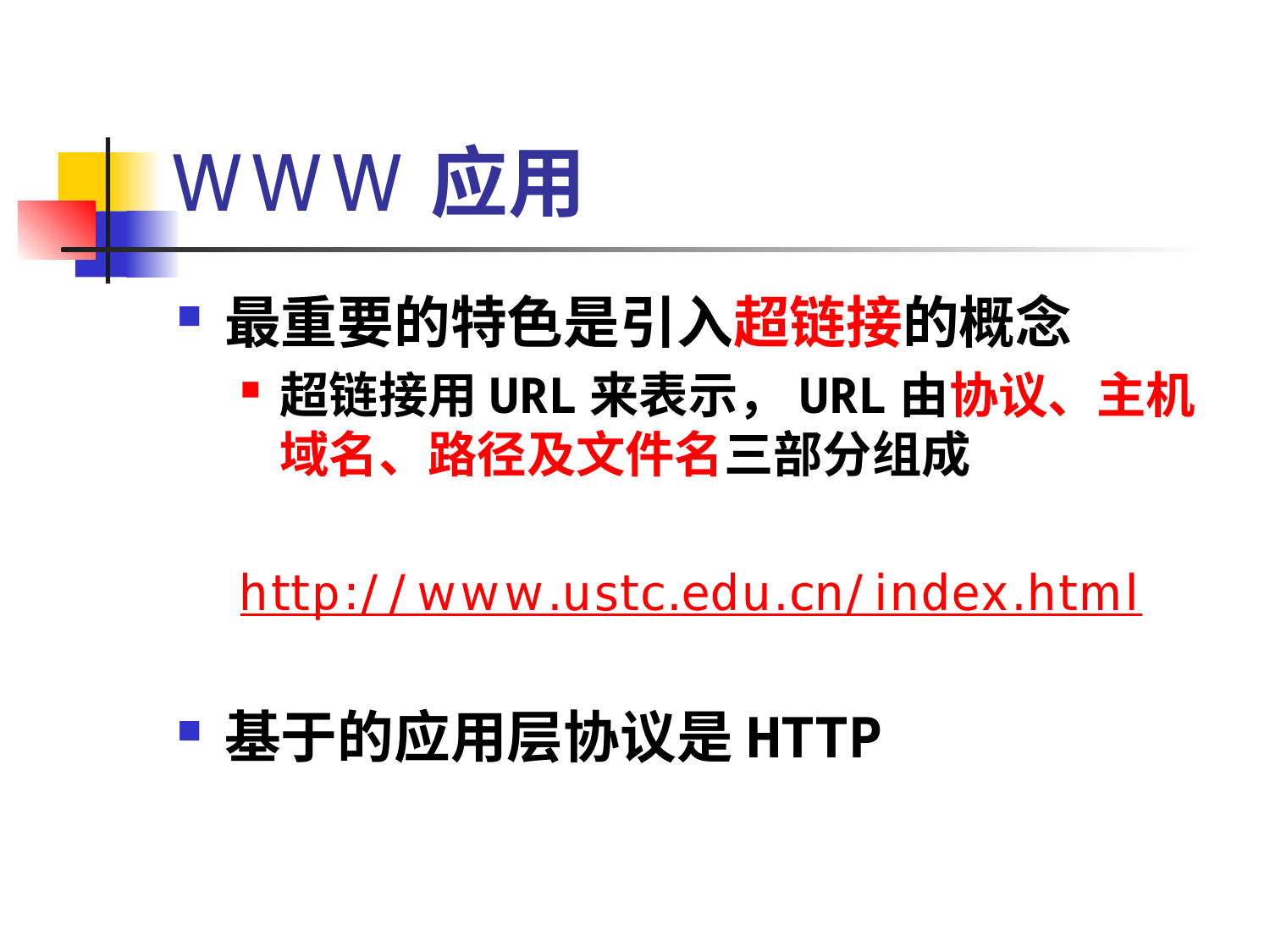

# WWW应用
最重要的特色是引入超链接的概念
超链接用URL来表示，URL由协议、主机域名、路径及文件名三部分组成

http://www.ustc.edu.cn/index.html

基于的应用层协议是HTTP